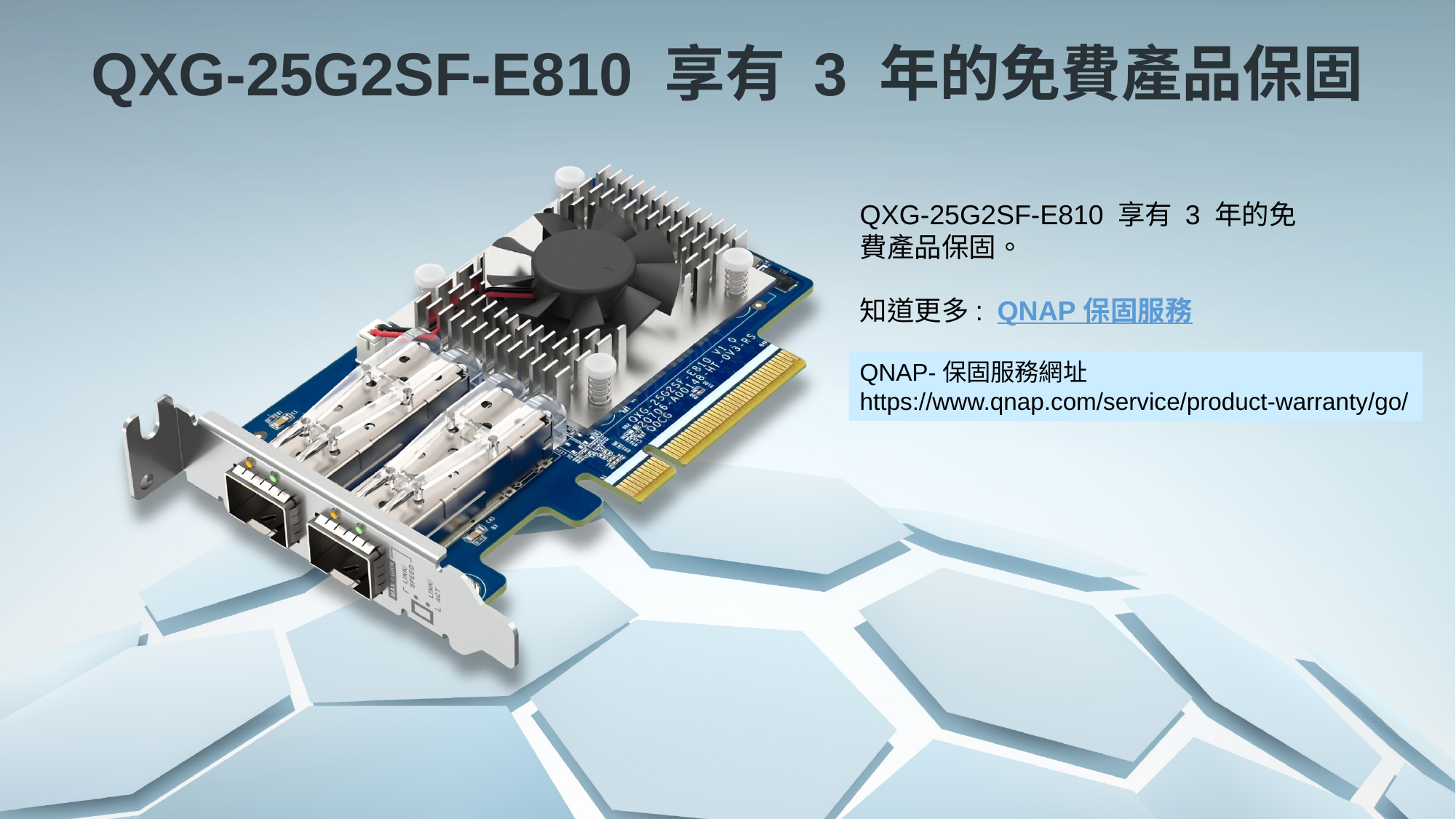

QXG-25G2SF-E810 享有 3 年的免費產品保固
QXG-25G2SF-E810 享有 3 年的免費產品保固。
知道更多: QNAP 保固服務
QNAP-保固服務網址
https://www.qnap.com/service/product-warranty/go/